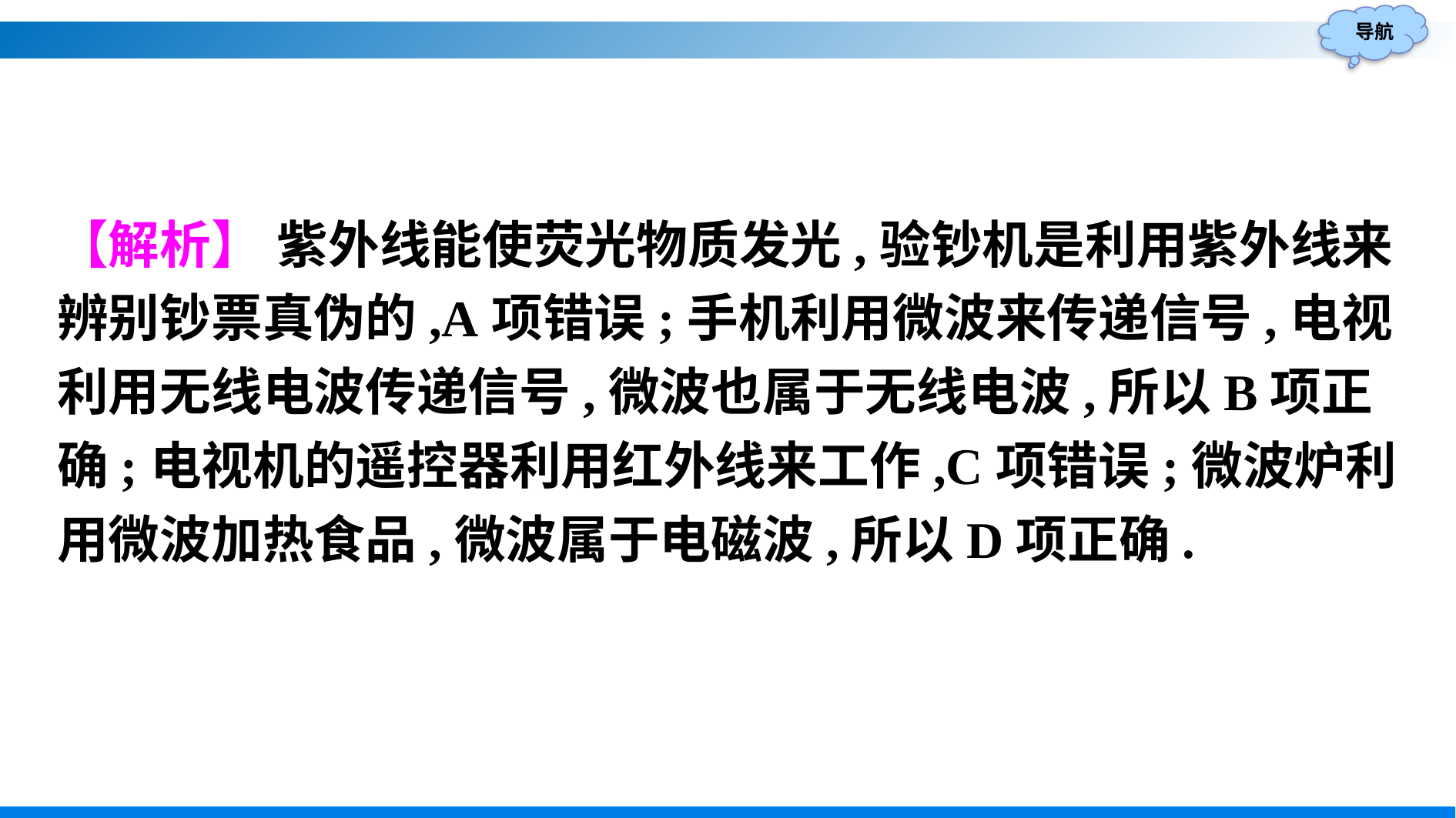

【解析】 紫外线能使荧光物质发光,验钞机是利用紫外线来辨别钞票真伪的,A项错误;手机利用微波来传递信号,电视利用无线电波传递信号,微波也属于无线电波,所以B项正确;电视机的遥控器利用红外线来工作,C项错误;微波炉利用微波加热食品,微波属于电磁波,所以D项正确.